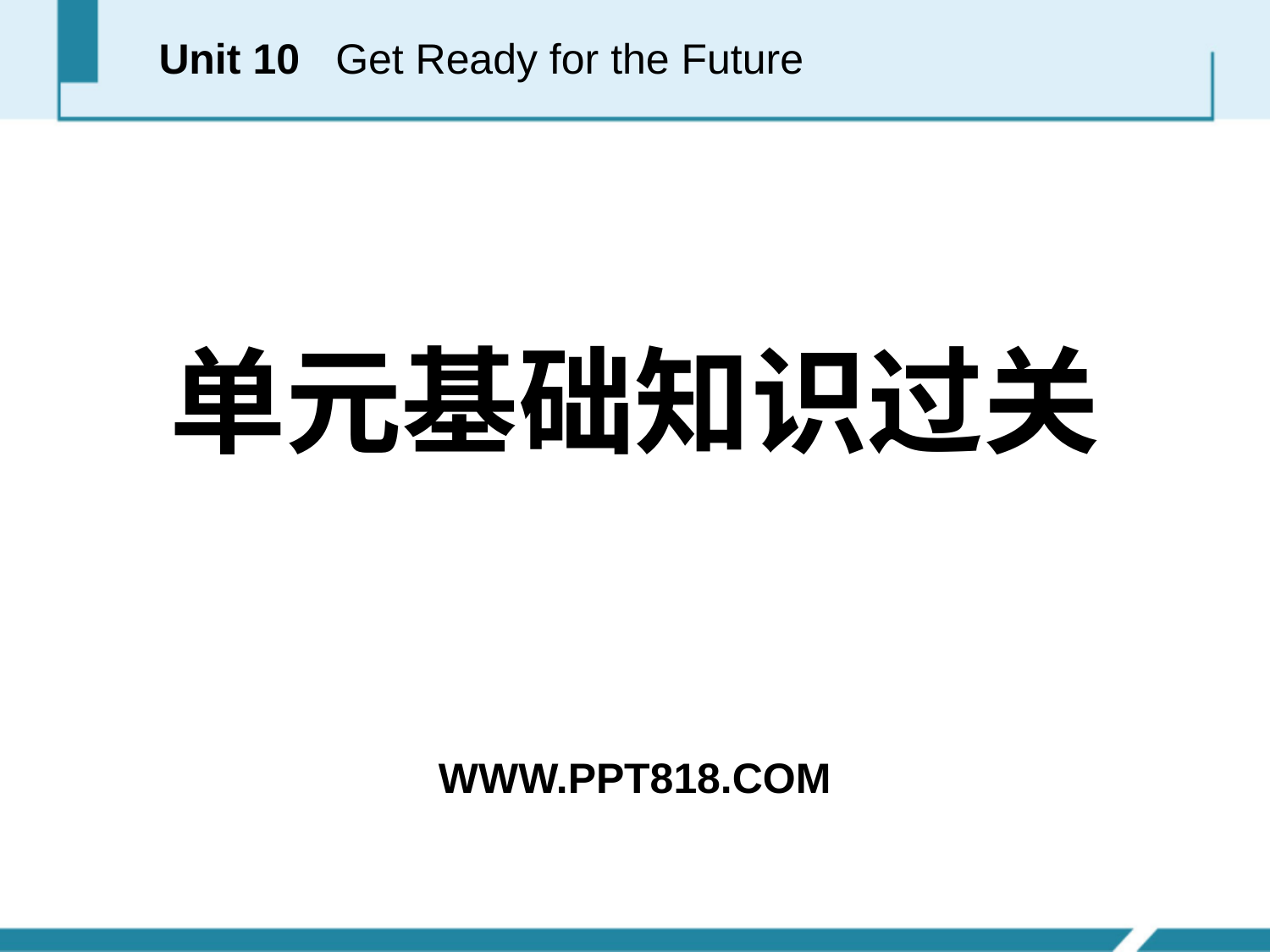

Unit 10   Get Ready for the Future
单元基础知识过关
WWW.PPT818.COM